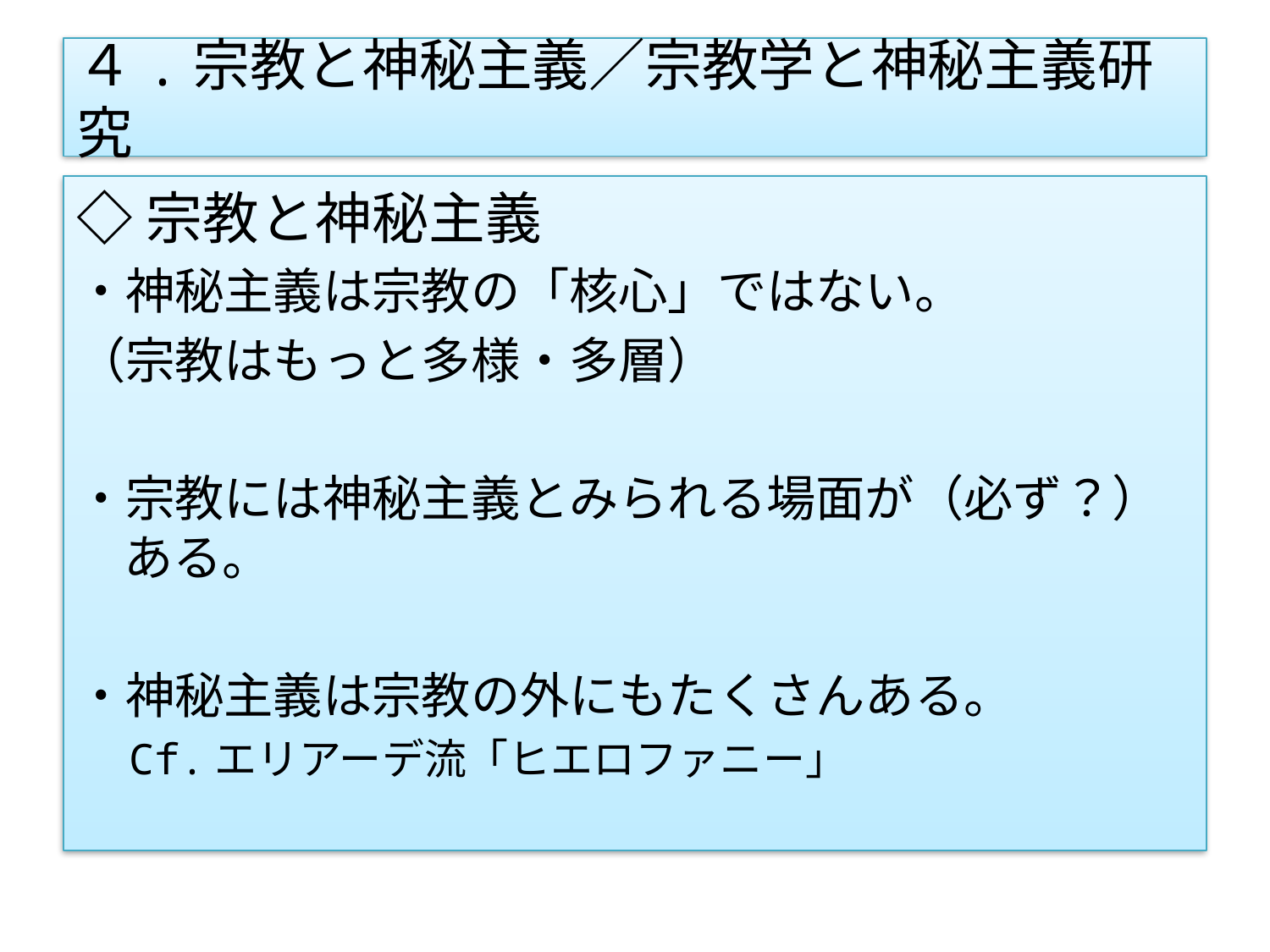

# ４.宗教と神秘主義／宗教学と神秘主義研究
◇宗教と神秘主義
・神秘主義は宗教の「核心」ではない。
（宗教はもっと多様・多層）

・宗教には神秘主義とみられる場面が（必ず？）ある。

・神秘主義は宗教の外にもたくさんある。
　Cf.エリアーデ流「ヒエロファニー」